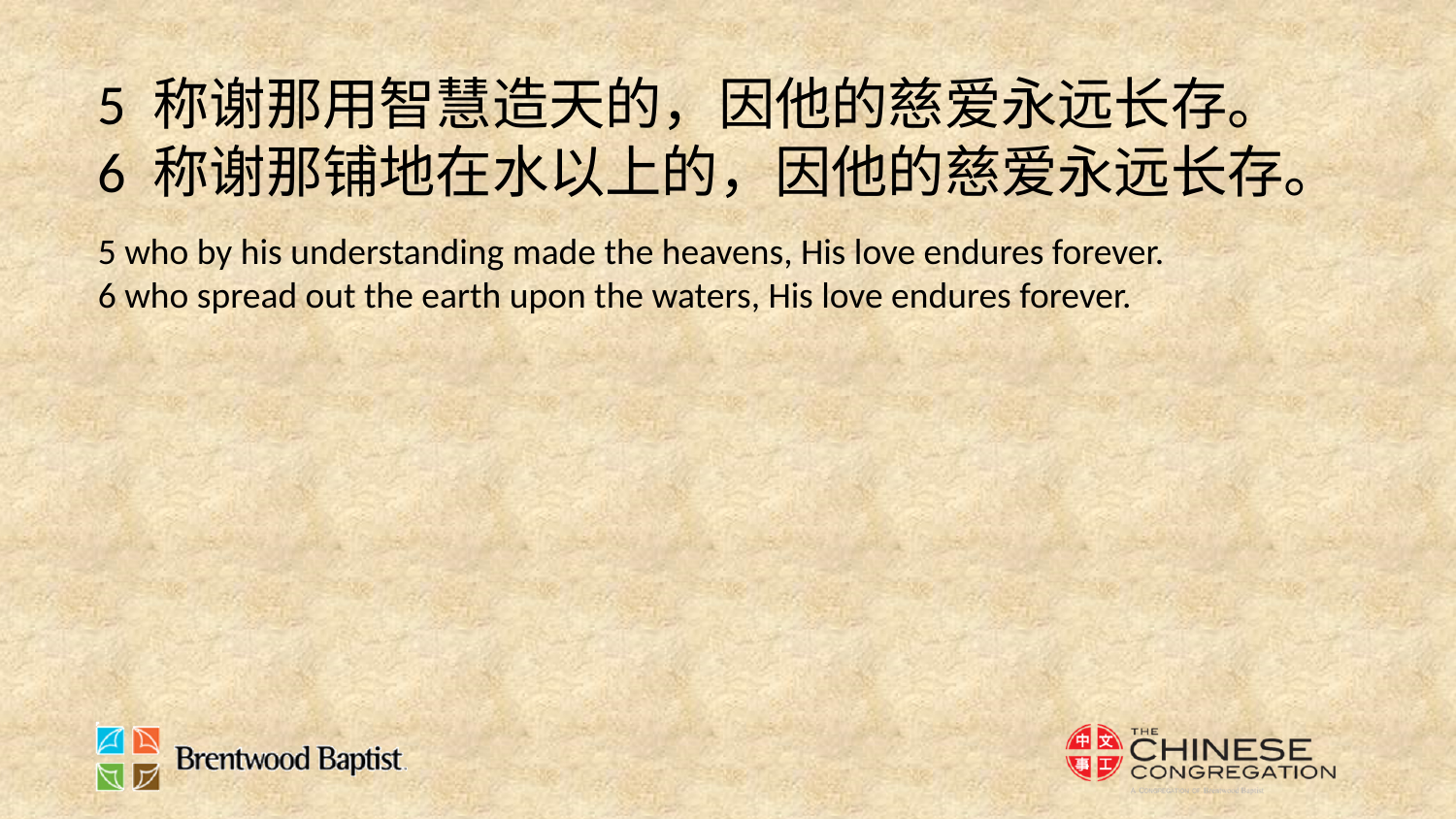

5 称谢那用智慧造天的，因他的慈爱永远长存。
6 称谢那铺地在水以上的，因他的慈爱永远长存。

5 who by his understanding made the heavens, His love endures forever.
6 who spread out the earth upon the waters, His love endures forever.